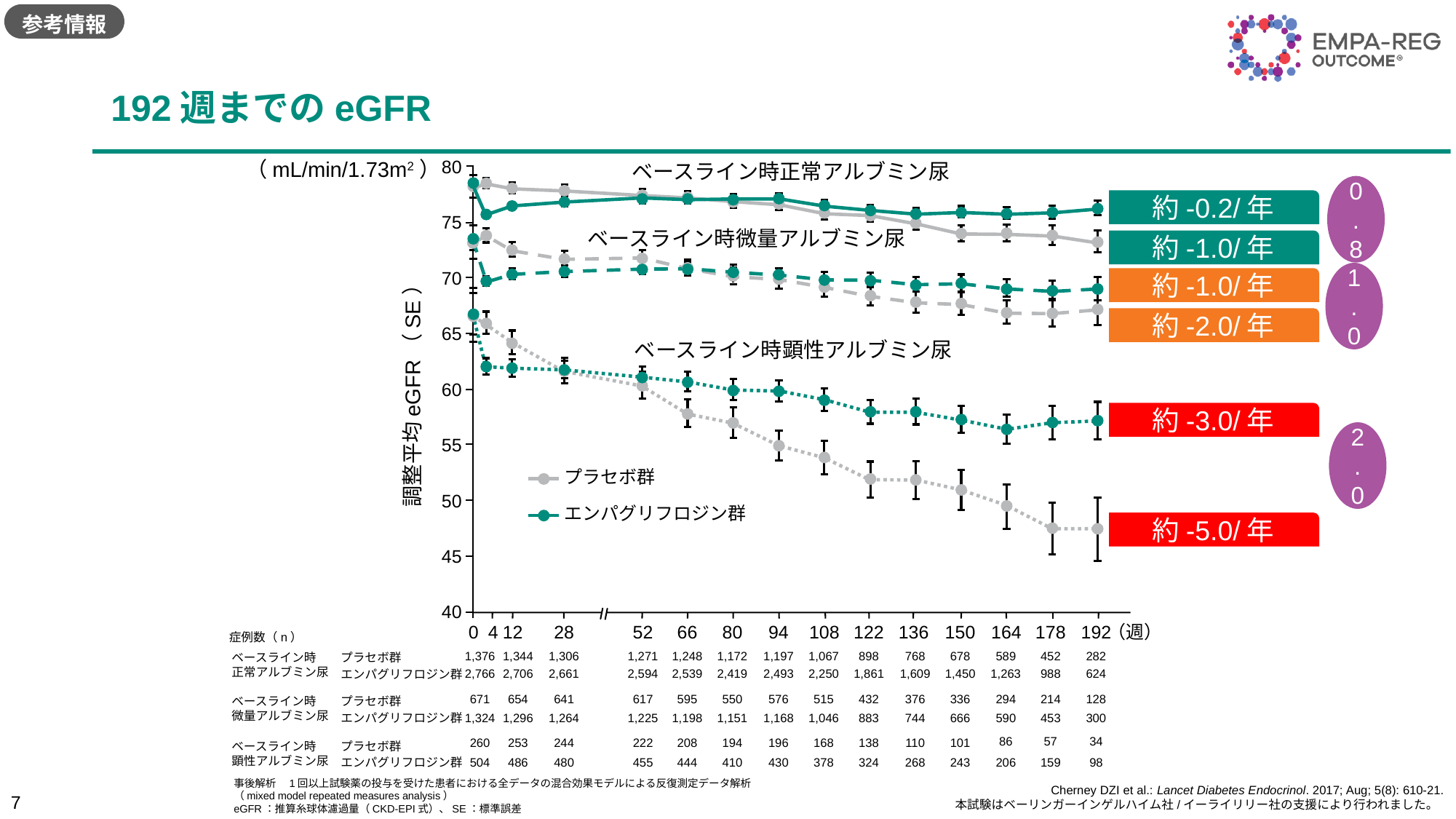

参考情報
# 192週までのeGFR
80
（mL/min/1.73m2）
ベースライン時正常アルブミン尿

75

ベースライン時微量アルブミン尿

70

65

ベースライン時顕性アルブミン尿

60
調整平均eGFR（SE）

55

プラセボ群

50

エンパグリフロジン群

45

40
（週）
0
4
12
28
52
66
80
94
108
122
136
150
164
178
192

0.8
約-0.2/年
約-1.0/年
1.0
約-1.0/年
約-2.0/年
約-3.0/年
2.0
約-5.0/年
症例数（n）
1,376
1,344
1,306
1,271
1,248
1,172
1,197
1,067
898
768
678
589
452
282
プラセボ群
ベースライン時
正常アルブミン尿
2,766
2,706
2,661
2,594
2,539
2,419
2,493
2,250
1,861
1,609
1,450
1,263
988
624
エンパグリフロジン群
671
654
641
617
595
550
576
515
432
376
336
294
214
128
プラセボ群
ベースライン時
微量アルブミン尿
1,324
1,296
1,264
1,225
1,198
1,151
1,168
1,046
883
744
666
590
453
300
エンパグリフロジン群
86
57
34
253
244
222
208
194
196
168
138
110
101
260
プラセボ群
ベースライン時
顕性アルブミン尿
504
486
480
455
444
410
430
378
324
268
243
206
159
98
エンパグリフロジン群
事後解析　1回以上試験薬の投与を受けた患者における全データの混合効果モデルによる反復測定データ解析（mixed model repeated measures analysis）
eGFR：推算糸球体濾過量（CKD-EPI式）、SE：標準誤差
Cherney DZI et al.: Lancet Diabetes Endocrinol. 2017; Aug; 5(8): 610-21.
本試験はベーリンガーインゲルハイム社/イーライリリー社の支援により行われました。